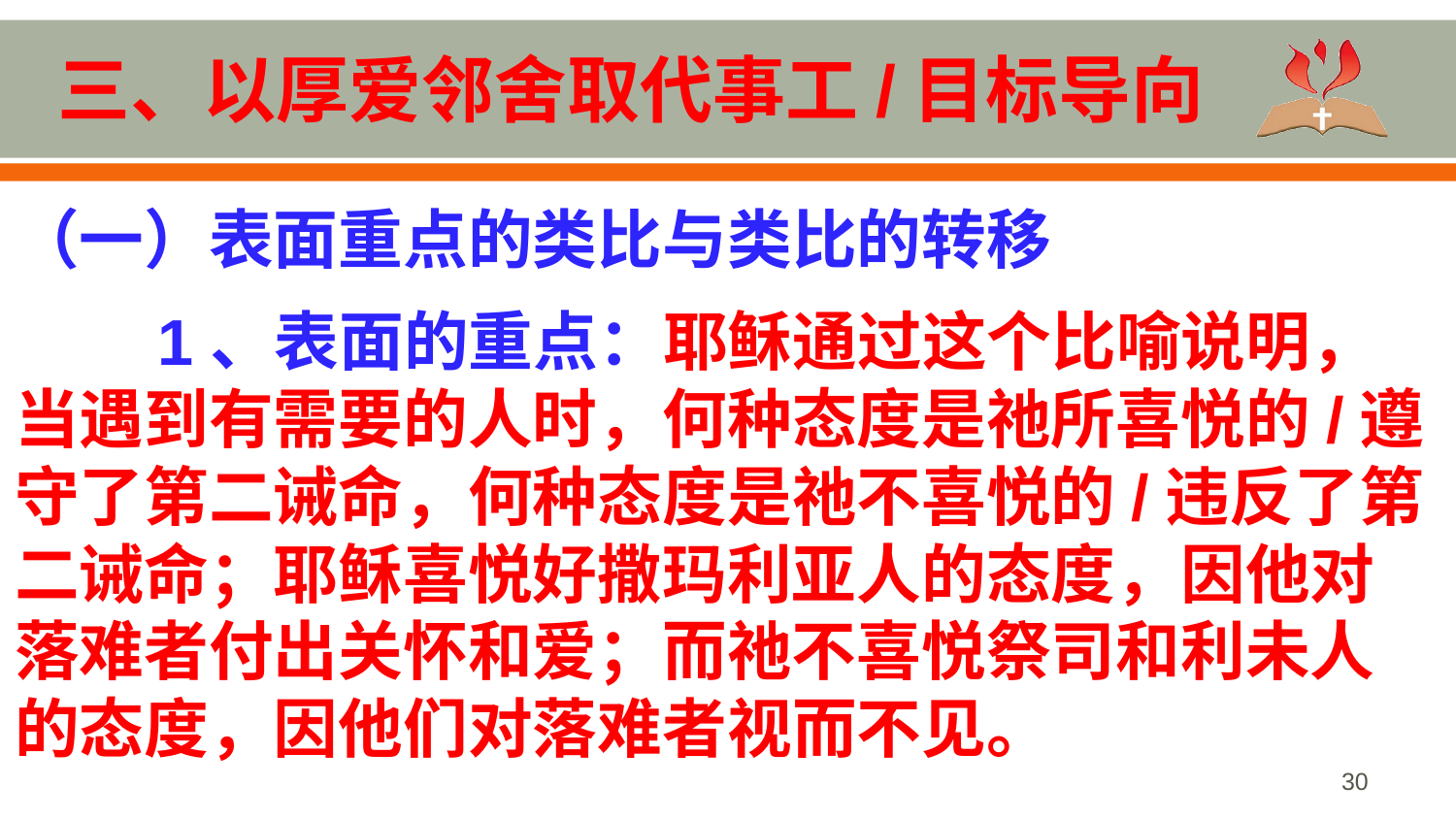

# 三、以厚爱邻舍取代事工/目标导向
（一）表面重点的类比与类比的转移
        1、表面的重点：耶稣通过这个比喻说明，当遇到有需要的人时，何种态度是祂所喜悦的/遵守了第二诫命，何种态度是祂不喜悦的/违反了第二诫命；耶稣喜悦好撒玛利亚人的态度，因他对落难者付出关怀和爱；而祂不喜悦祭司和利未人的态度，因他们对落难者视而不见。

30